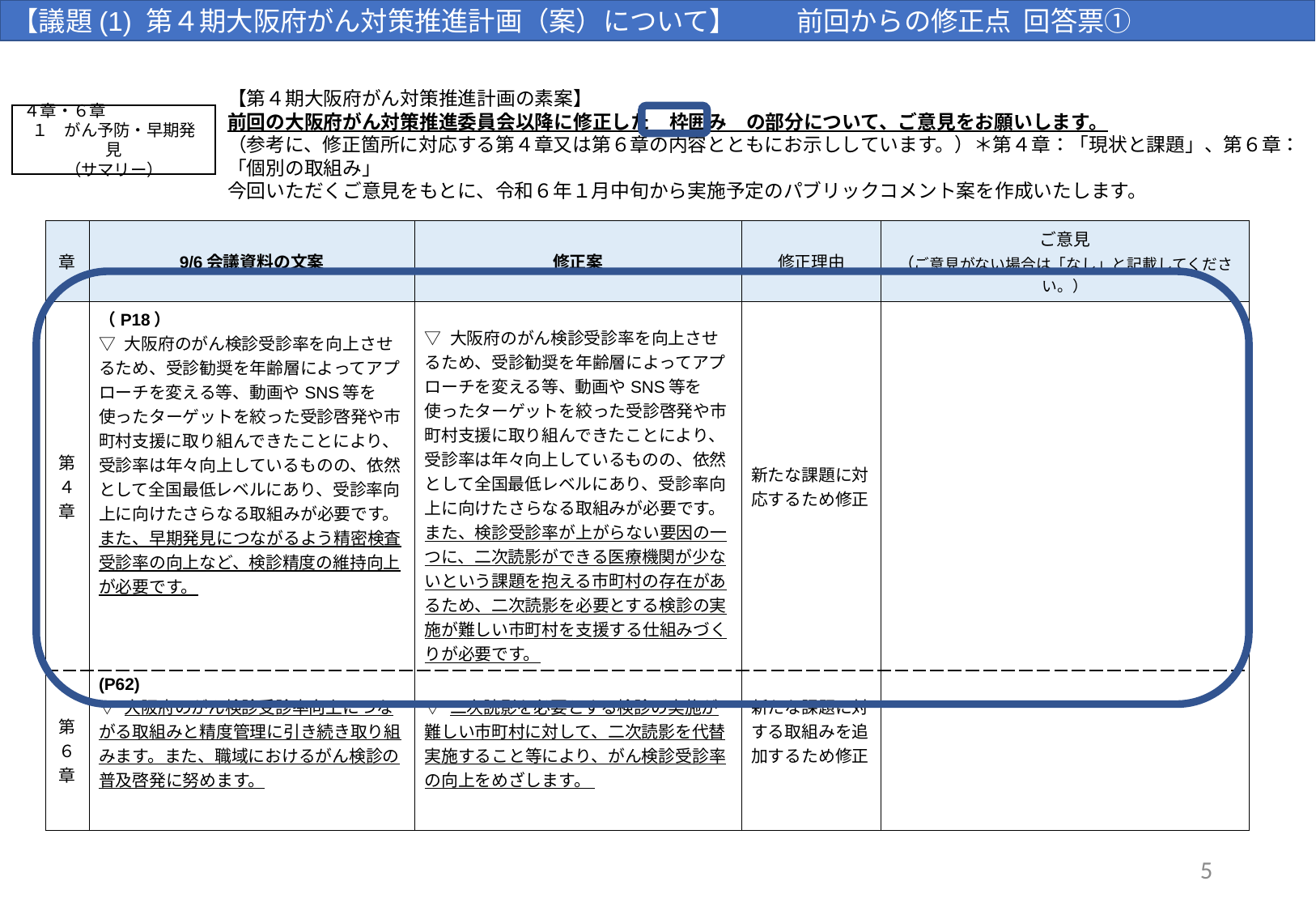

【議題(1) 第４期大阪府がん対策推進計画（案）について】 　　前回からの修正点  回答票①
【第４期大阪府がん対策推進計画の素案】
前回の大阪府がん対策推進委員会以降に修正した　枠囲み　の部分について、ご意見をお願いします。
（参考に、修正箇所に対応する第４章又は第６章の内容とともにお示ししています。）＊第４章：「現状と課題」、第６章：「個別の取組み」
今回いただくご意見をもとに、令和６年１月中旬から実施予定のパブリックコメント案を作成いたします。
４章・６章
１　がん予防・早期発見
（サマリー）

| 章 | 9/6会議資料の文案 | 修正案 | 修正理由 | ご意見 （ご意見がない場合は「なし」と記載してください。） |
| --- | --- | --- | --- | --- |
| 第４章 | （P18） ▽ 大阪府のがん検診受診率を向上させるため、受診勧奨を年齢層によってアプローチを変える等、動画やSNS等を使ったターゲットを絞った受診啓発や市町村支援に取り組んできたことにより、受診率は年々向上しているものの、依然として全国最低レベルにあり、受診率向上に向けたさらなる取組みが必要です。また、早期発見につながるよう精密検査受診率の向上など、検診精度の維持向上が必要です。 | ▽ 大阪府のがん検診受診率を向上させるため、受診勧奨を年齢層によってアプローチを変える等、動画やSNS等を使ったターゲットを絞った受診啓発や市町村支援に取り組んできたことにより、受診率は年々向上しているものの、依然として全国最低レベルにあり、受診率向上に向けたさらなる取組みが必要です。また、検診受診率が上がらない要因の一つに、二次読影ができる医療機関が少ないという課題を抱える市町村の存在があるため、二次読影を必要とする検診の実施が難しい市町村を支援する仕組みづくりが必要です。 | 新たな課題に対応するため修正 |  |
| 第６章 | (P62) ▽ 大阪府のがん検診受診率向上につながる取組みと精度管理に引き続き取り組みます。また、職域におけるがん検診の普及啓発に努めます。 | ▽ 二次読影を必要とする検診の実施が難しい市町村に対して、二次読影を代替実施すること等により、がん検診受診率の向上をめざします。 | 新たな課題に対する取組みを追加するため修正 |  |

5